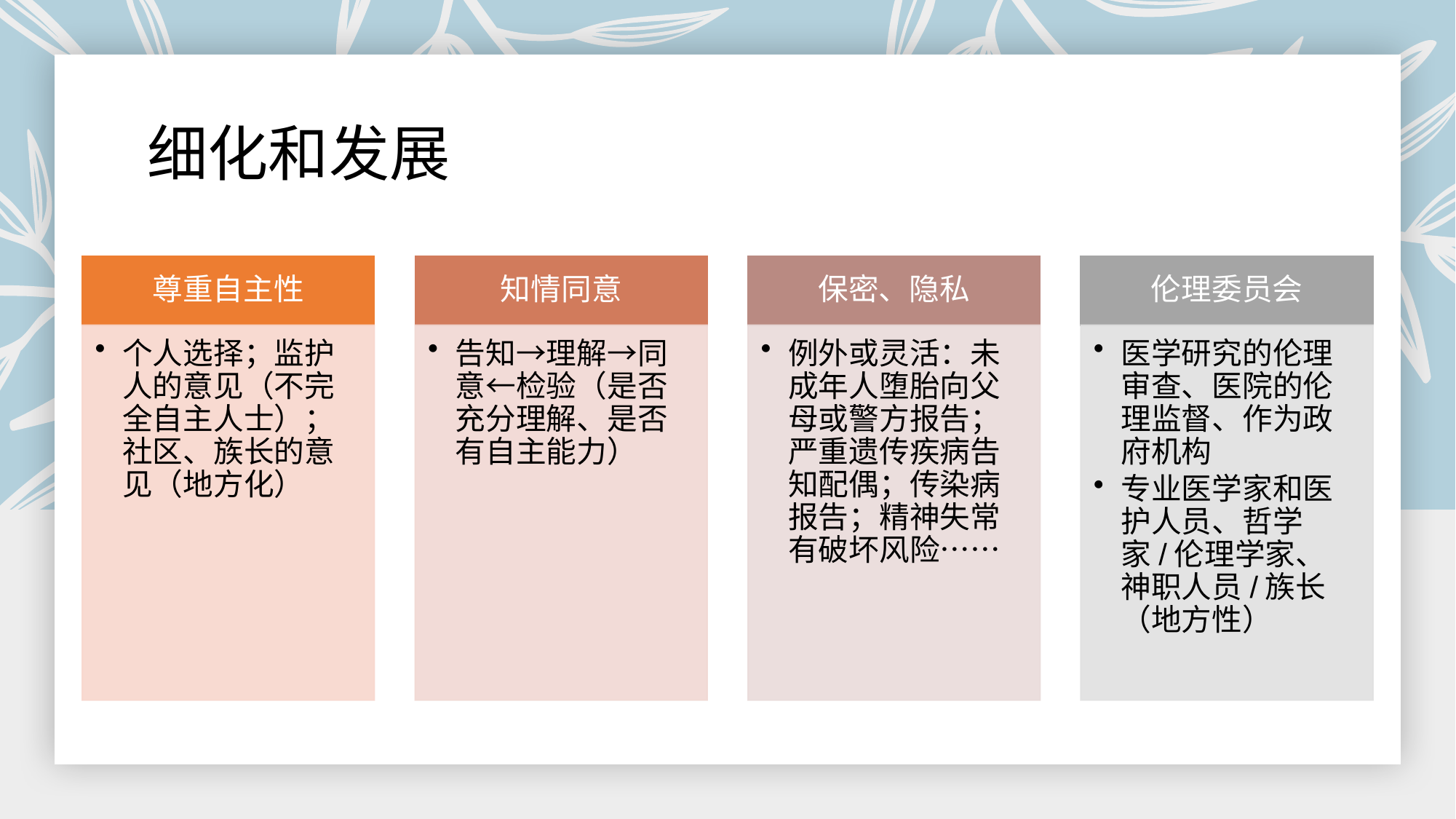

# 细化和发展
尊重自主性
个人选择；监护人的意见（不完全自主人士）；社区、族长的意见（地方化）
知情同意
告知→理解→同意←检验（是否充分理解、是否有自主能力）
保密、隐私
例外或灵活：未成年人堕胎向父母或警方报告；严重遗传疾病告知配偶；传染病报告；精神失常有破坏风险……
伦理委员会
医学研究的伦理审查、医院的伦理监督、作为政府机构
专业医学家和医护人员、哲学家/伦理学家、神职人员/族长（地方性）